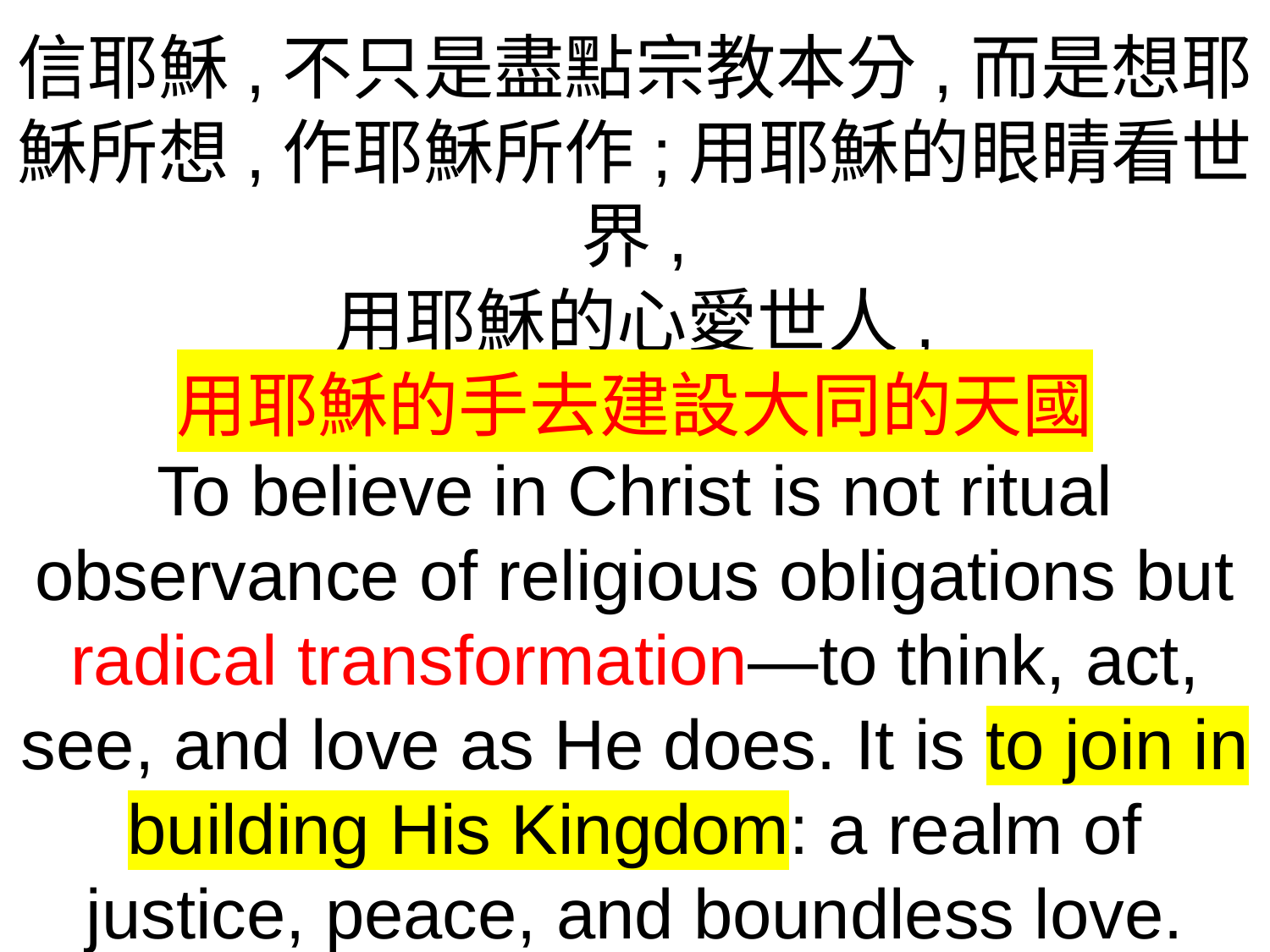

信耶穌,不只是盡點宗教本分,而是想耶穌所想,作耶穌所作;用耶穌的眼睛看世界,
用耶穌的心愛世人,
用耶穌的手去建設大同的天國
To believe in Christ is not ritual observance of religious obligations but radical transformation—to think, act, see, and love as He does. It is to join in building His Kingdom: a realm of justice, peace, and boundless love.